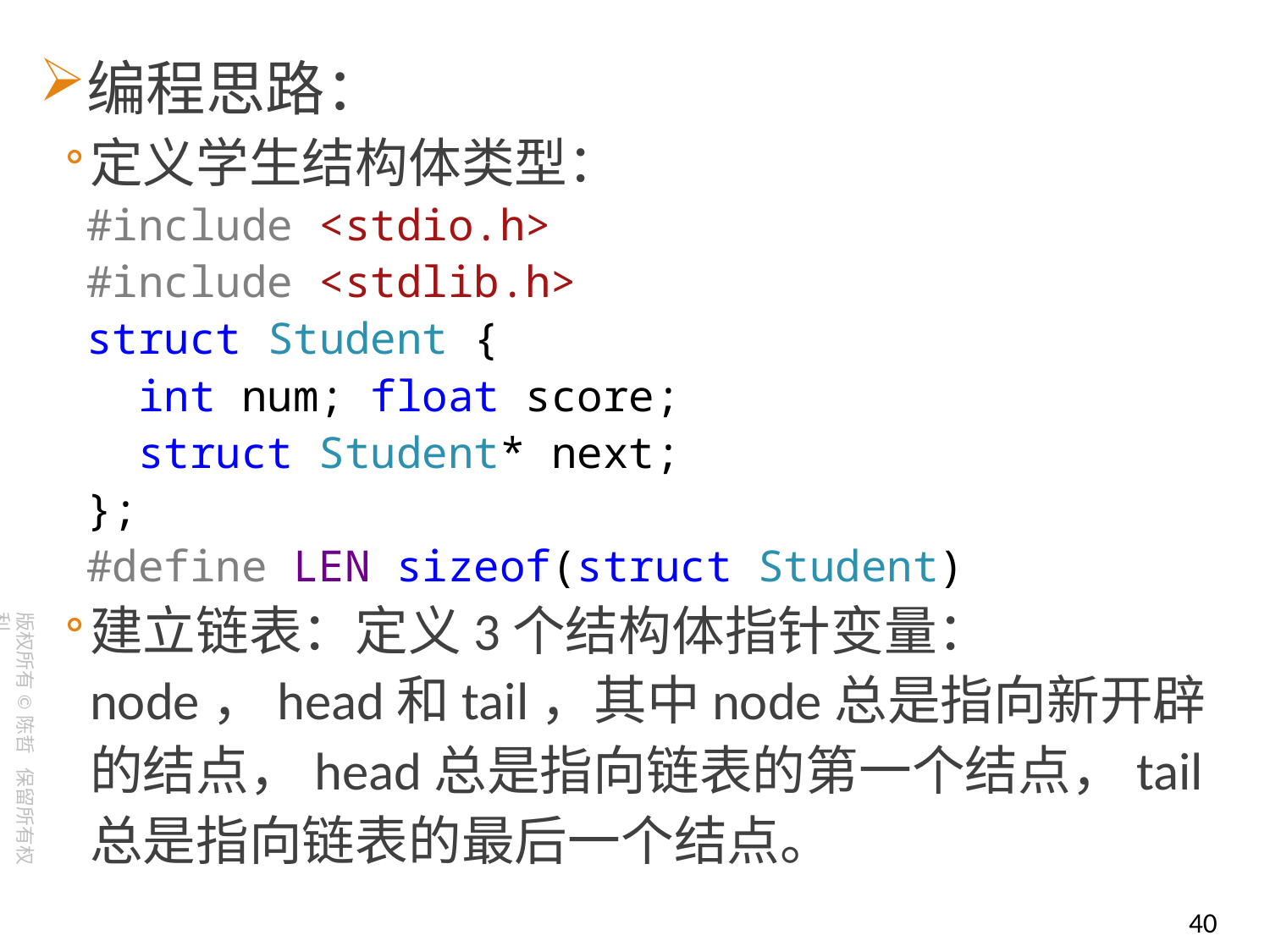

编程思路：
定义学生结构体类型：
#include <stdio.h>
#include <stdlib.h>
struct Student {
  int num; float score;
  struct Student* next;
};
#define LEN sizeof(struct Student)
建立链表：定义3个结构体指针变量：node，head和tail，其中node总是指向新开辟的结点，head总是指向链表的第一个结点，tail总是指向链表的最后一个结点。
40